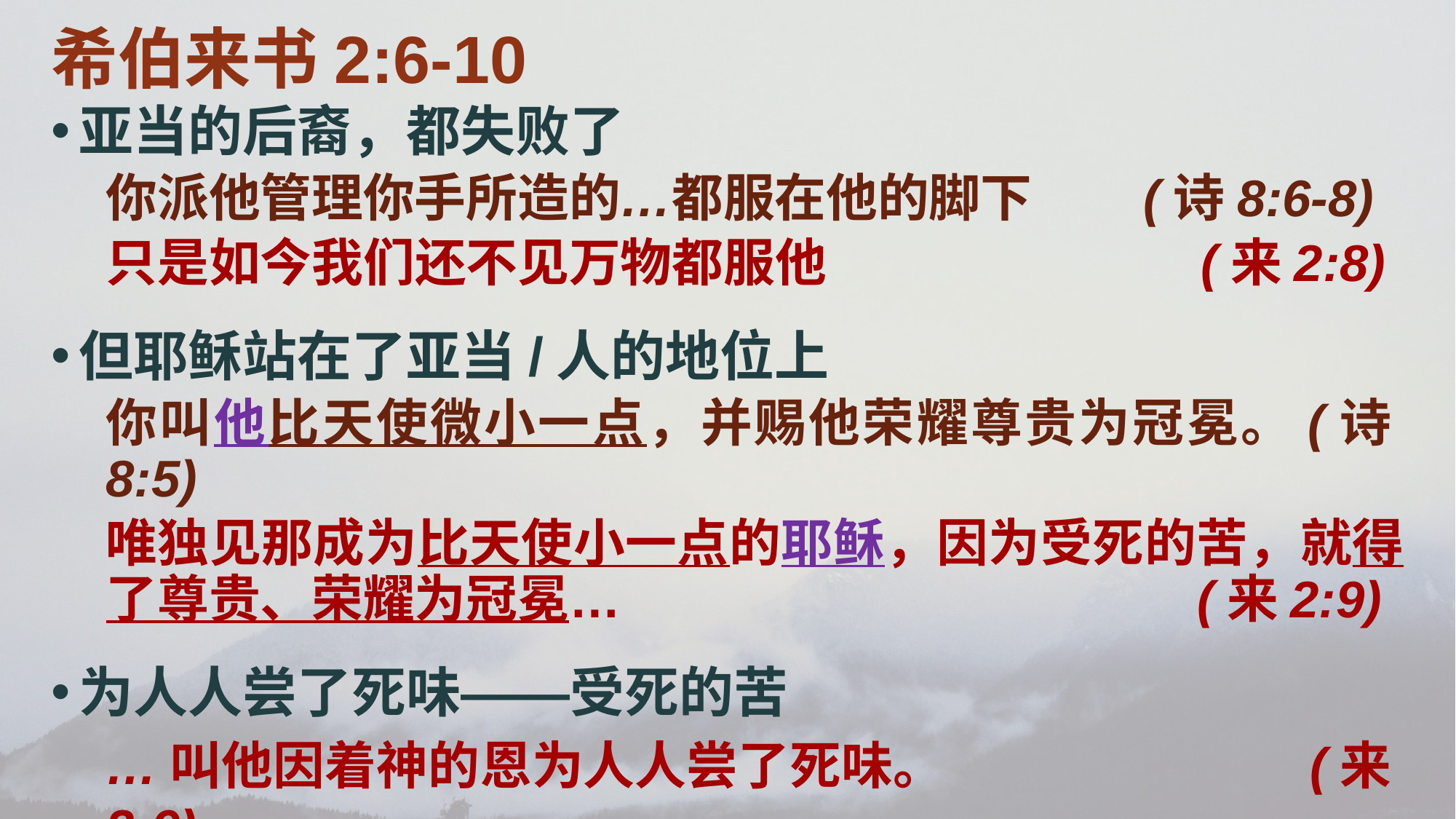

希伯来书2:6-10
亚当的后裔，都失败了
你派他管理你手所造的…都服在他的脚下 	   (诗8:6-8)
只是如今我们还不见万物都服他 			       (来2:8)
但耶稣站在了亚当/人的地位上
你叫他比天使微小一点，并赐他荣耀尊贵为冠冕。(诗8:5)
唯独见那成为比天使小一点的耶稣，因为受死的苦，就得了尊贵、荣耀为冠冕…						(来2:9)
为人人尝了死味——受死的苦
…叫他因着神的恩为人人尝了死味。				(来2:9)